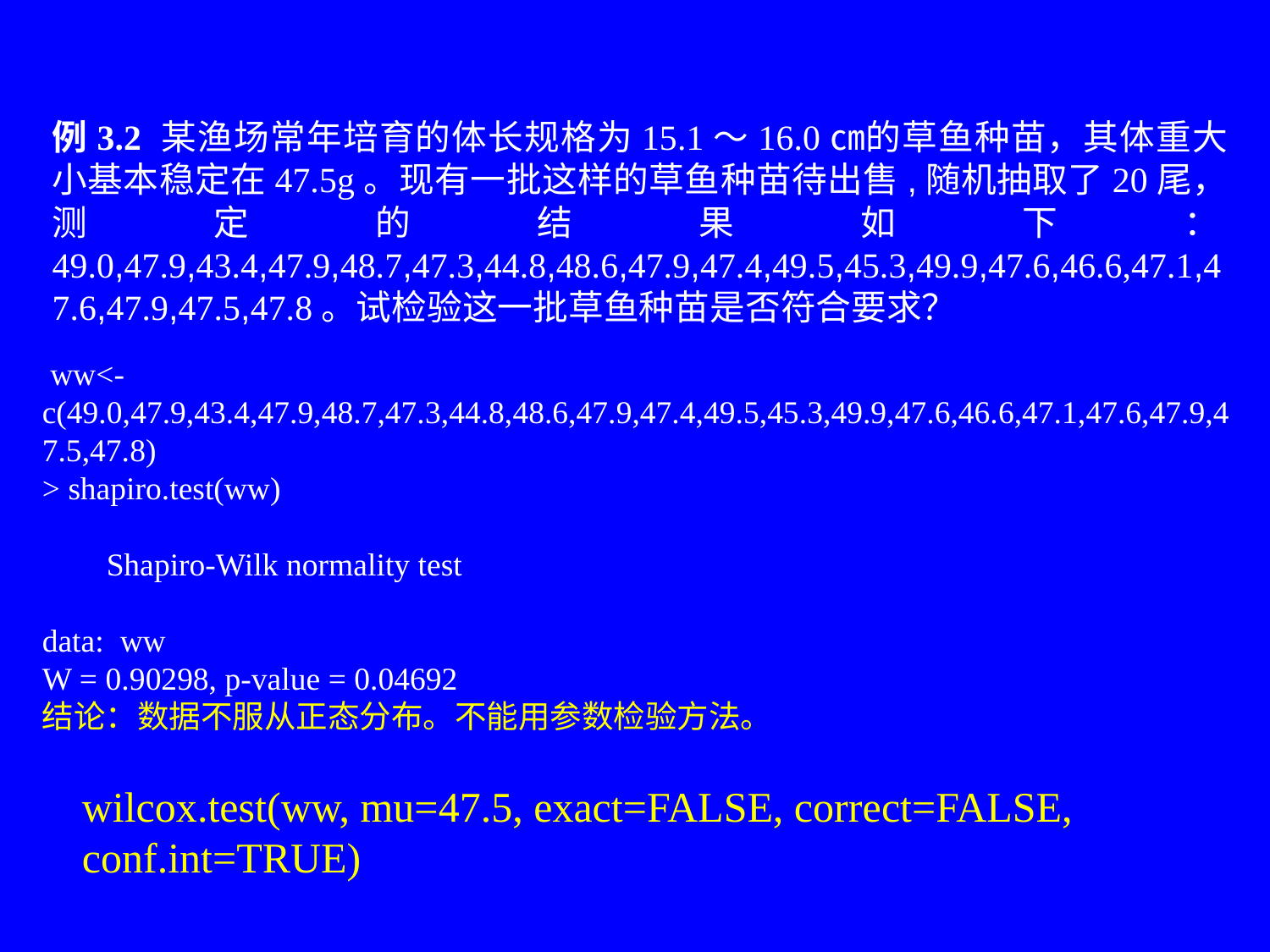

例3.2 某渔场常年培育的体长规格为15.1～16.0㎝的草鱼种苗，其体重大小基本稳定在47.5g。现有一批这样的草鱼种苗待出售,随机抽取了20尾，测定的结果如下：49.0,47.9,43.4,47.9,48.7,47.3,44.8,48.6,47.9,47.4,49.5,45.3,49.9,47.6,46.6,47.1,47.6,47.9,47.5,47.8。试检验这一批草鱼种苗是否符合要求？

 ww<-c(49.0,47.9,43.4,47.9,48.7,47.3,44.8,48.6,47.9,47.4,49.5,45.3,49.9,47.6,46.6,47.1,47.6,47.9,47.5,47.8)
> shapiro.test(ww)

        Shapiro-Wilk normality test

data:  ww
W = 0.90298, p-value = 0.04692
结论：数据不服从正态分布。不能用参数检验方法。
wilcox.test(ww, mu=47.5, exact=FALSE, correct=FALSE, conf.int=TRUE)